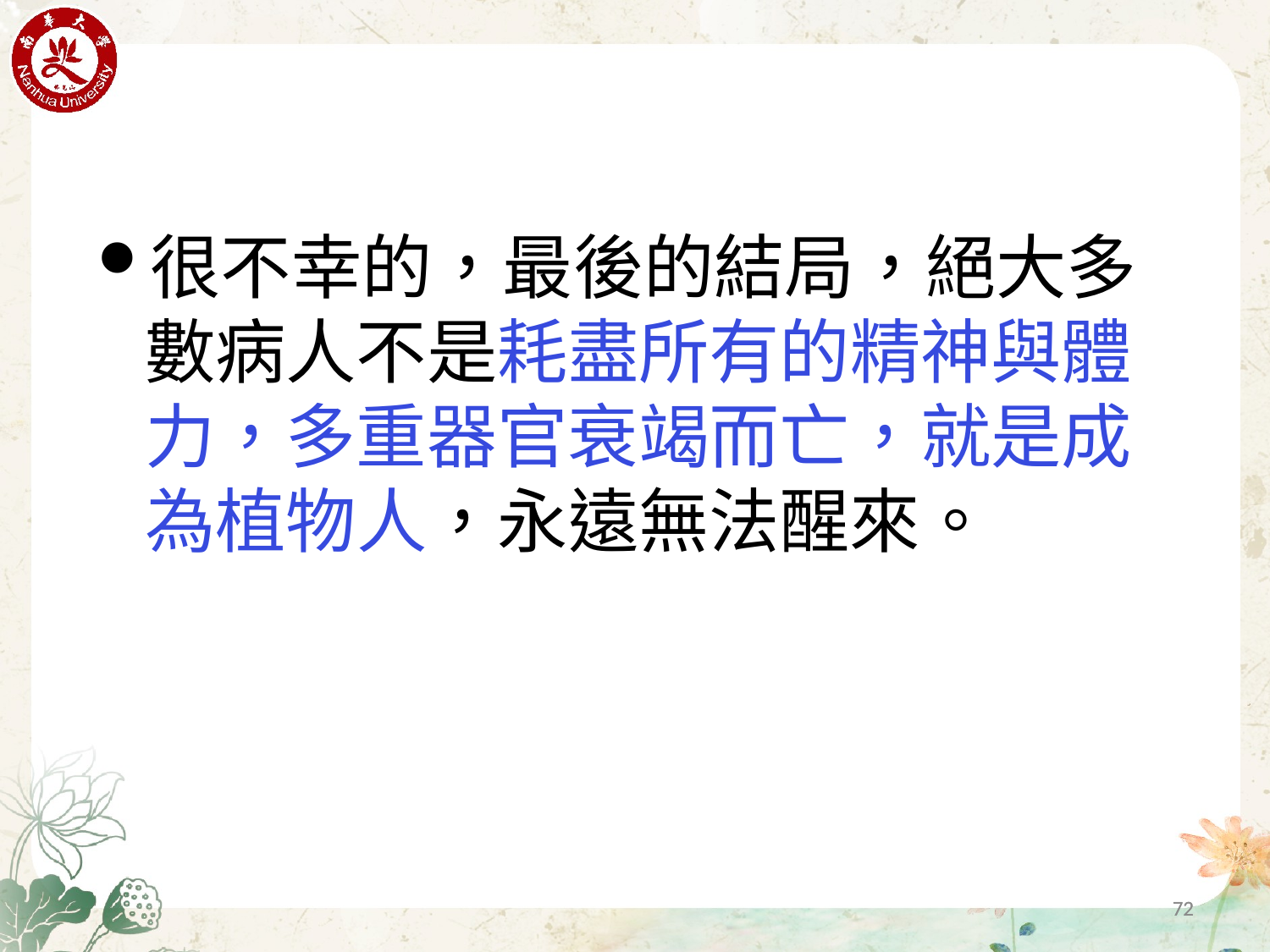

很不幸的，最後的結局，絕大多數病人不是耗盡所有的精神與體力，多重器官衰竭而亡，就是成為植物人，永遠無法醒來。
72
72